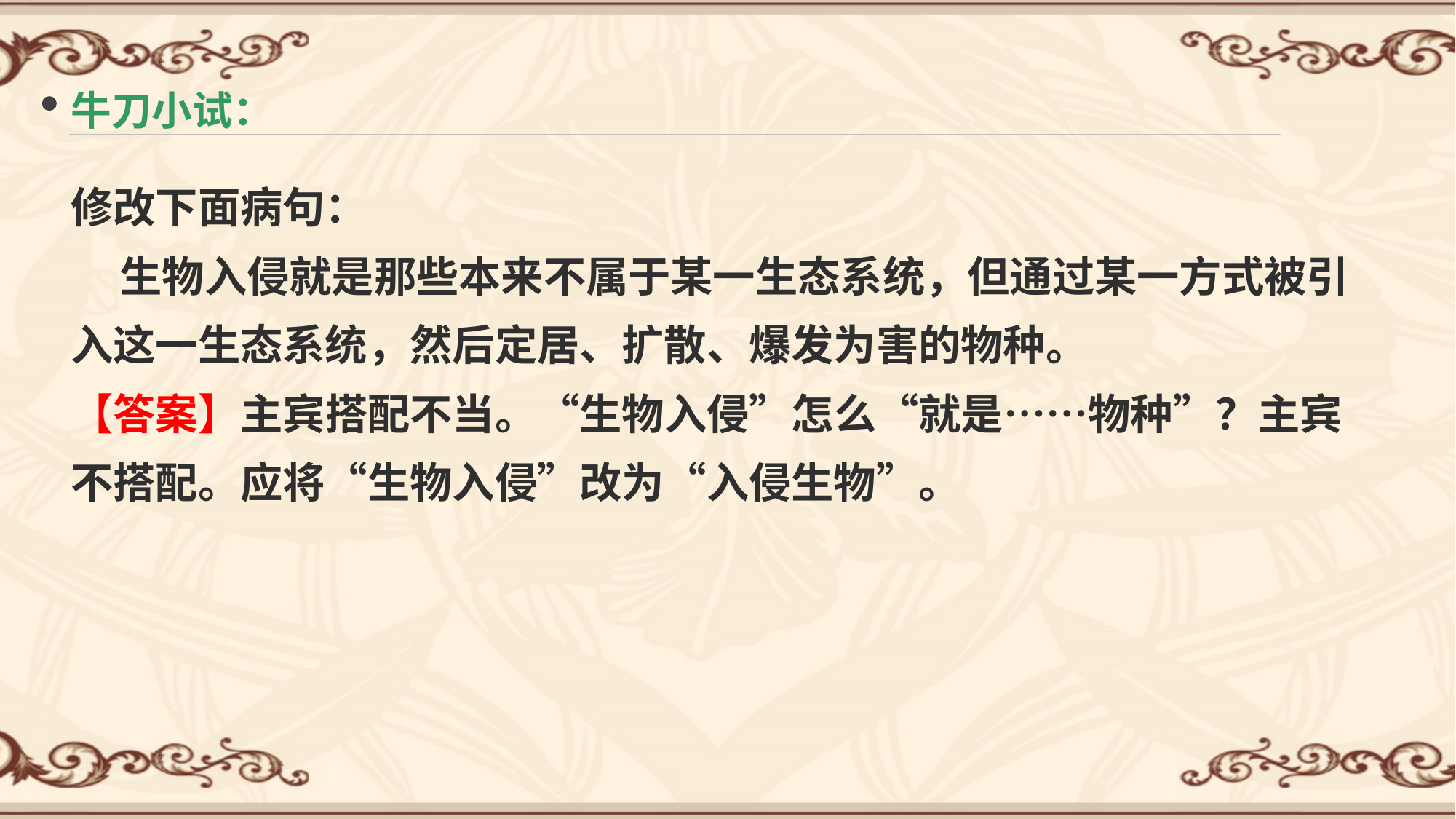

牛刀小试：

修改下面病句：
    生物入侵就是那些本来不属于某一生态系统，但通过某一方式被引入这一生态系统，然后定居、扩散、爆发为害的物种。
【答案】主宾搭配不当。“生物入侵”怎么“就是……物种”？主宾不搭配。应将“生物入侵”改为“入侵生物”。